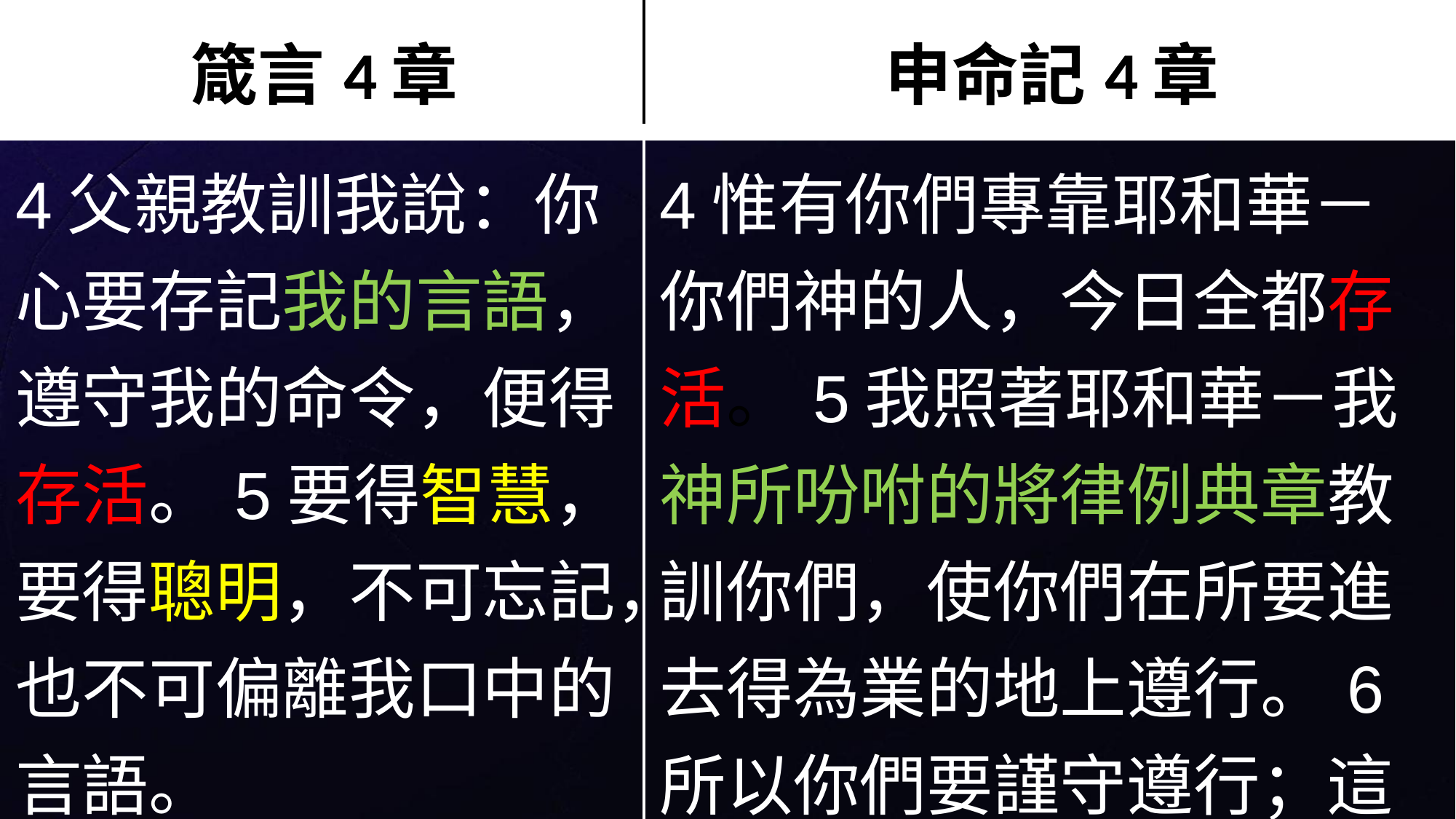

| 箴言4章 | 申命記4章 |
| --- | --- |
| 4父親教訓我說：你心要存記我的言語， 遵守我的命令，便得存活。5要得智慧，要得聰明，不可忘記， 也不可偏離我口中的言語。 | 4惟有你們專靠耶和華－你們神的人，今日全都存活。5我照著耶和華－我神所吩咐的將律例典章教訓你們，使你們在所要進去得為業的地上遵行。6所以你們要謹守遵行；這就是你們在萬民眼前的智慧、聰明。 |